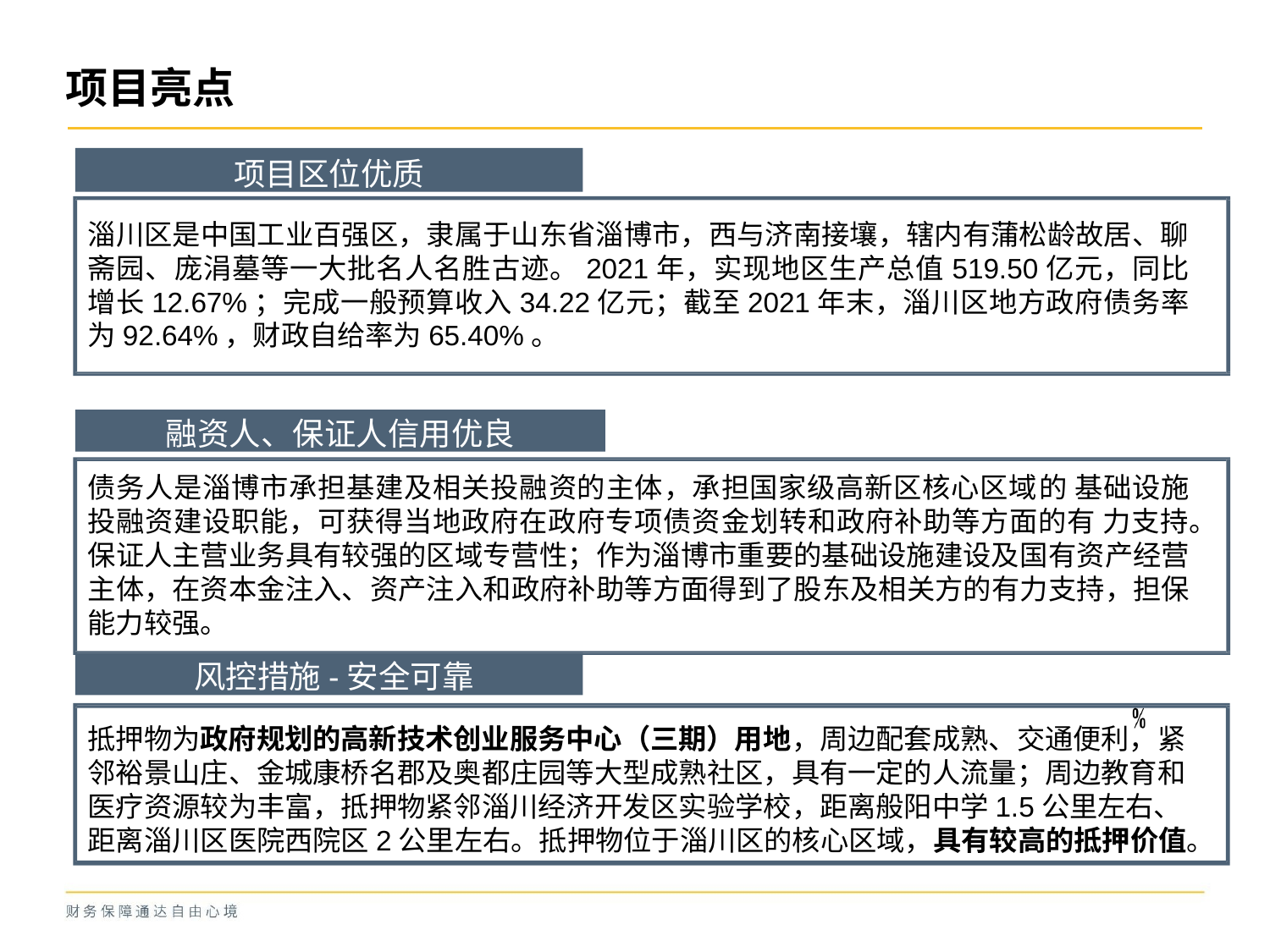

# 项目亮点

项目区位优质

淄川区是中国工业百强区，隶属于山东省淄博市，西与济南接壤，辖内有蒲松龄故居、聊斋园、庞涓墓等一大批名人名胜古迹。2021年，实现地区生产总值519.50亿元，同比增长12.67%；完成一般预算收入34.22亿元；截至2021年末，淄川区地方政府债务率为92.64%，财政自给率为65.40%。
融资人、保证人信用优良

债务人是淄博市承担基建及相关投融资的主体，承担国家级高新区核心区域的 基础设施投融资建设职能，可获得当地政府在政府专项债资金划转和政府补助等方面的有 力支持。保证人主营业务具有较强的区域专营性；作为淄博市重要的基础设施建设及国有资产经营主体，在资本金注入、资产注入和政府补助等方面得到了股东及相关方的有力支持，担保能力较强。
风控措施-安全可靠

抵押物为政府规划的高新技术创业服务中心（三期）用地，周边配套成熟、交通便利，紧邻裕景山庄、金城康桥名郡及奥都庄园等大型成熟社区，具有一定的人流量；周边教育和医疗资源较为丰富，抵押物紧邻淄川经济开发区实验学校，距离般阳中学1.5公里左右、距离淄川区医院西院区2公里左右。抵押物位于淄川区的核心区域，具有较高的抵押价值。